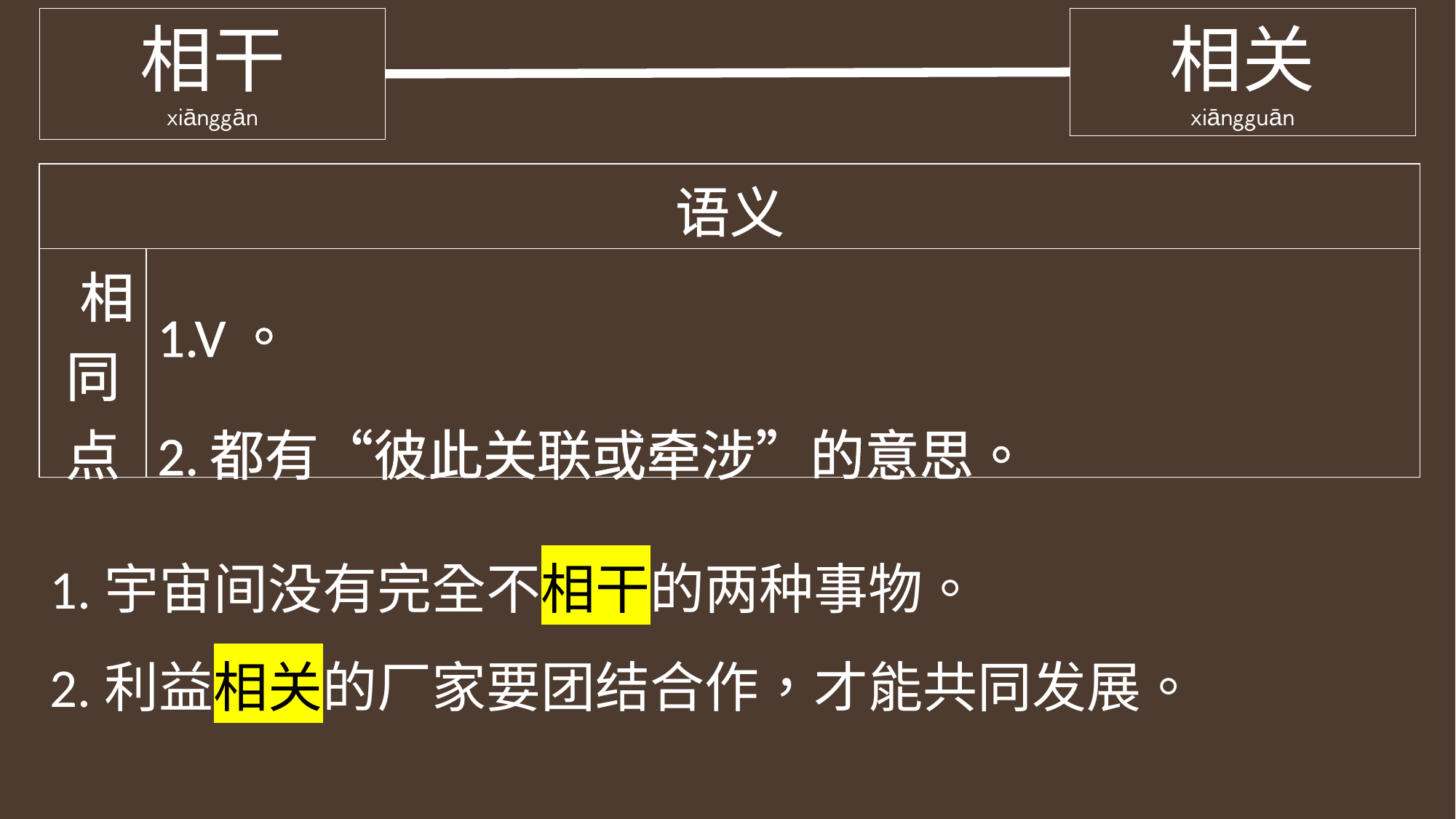

相干
xiānggān

相关
xiāngguān
|  |
| --- |
| 语义 |  |
| --- | --- |
| 相同点 | 1.V。 2.都有“彼此关联或牵涉”的意思。 |
1.宇宙间没有完全不相干的两种事物。
2.利益相关的厂家要团结合作，才能共同发展。